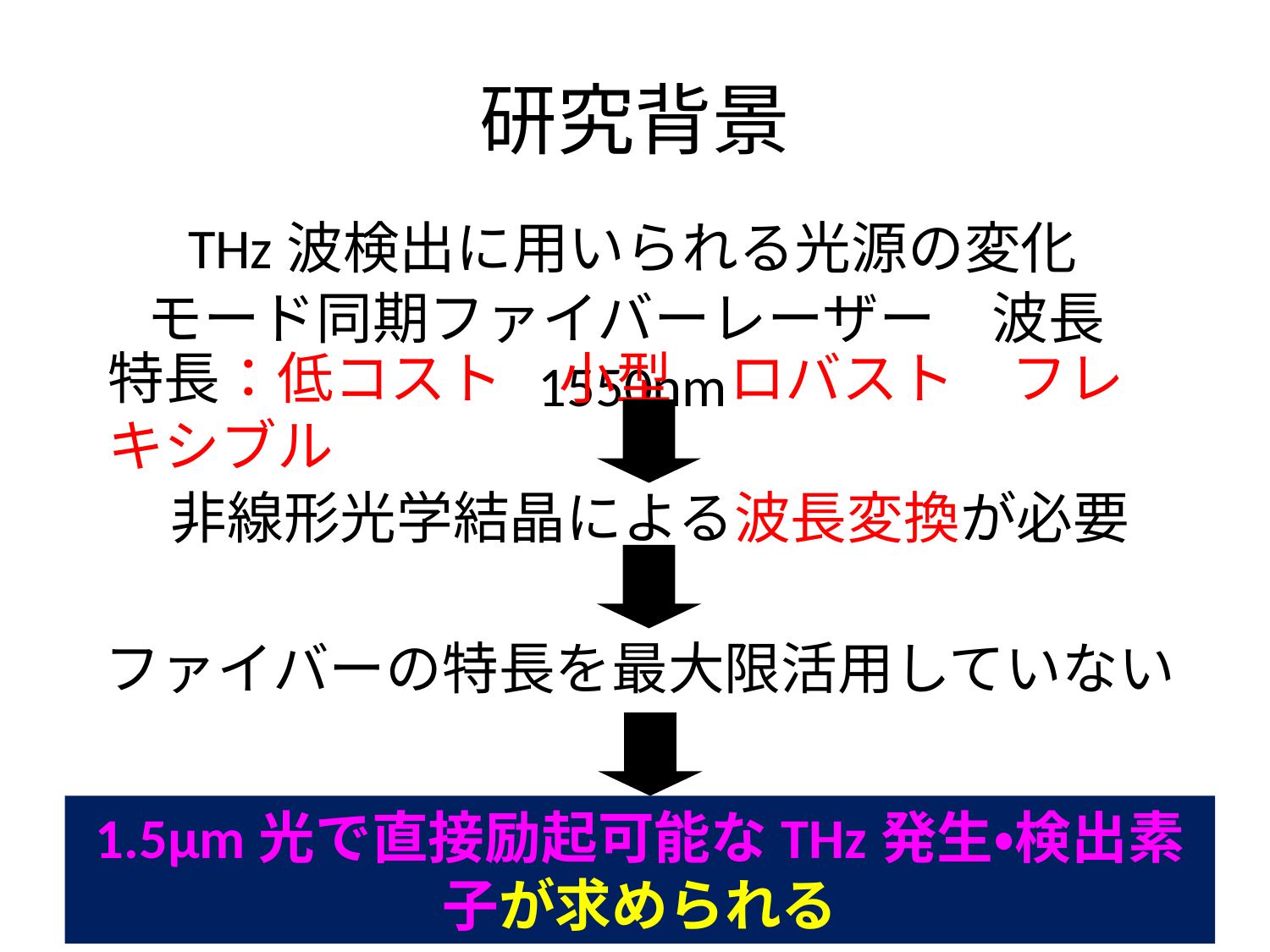

# 研究背景
THz波検出に用いられる光源の変化
モード同期ファイバーレーザー　波長1550nm
特長：低コスト　小型　ロバスト　フレキシブル

非線形光学結晶による波長変換が必要

ファイバーの特長を最大限活用していない

1.5µm光で直接励起可能なTHz発生・検出素子が求められる